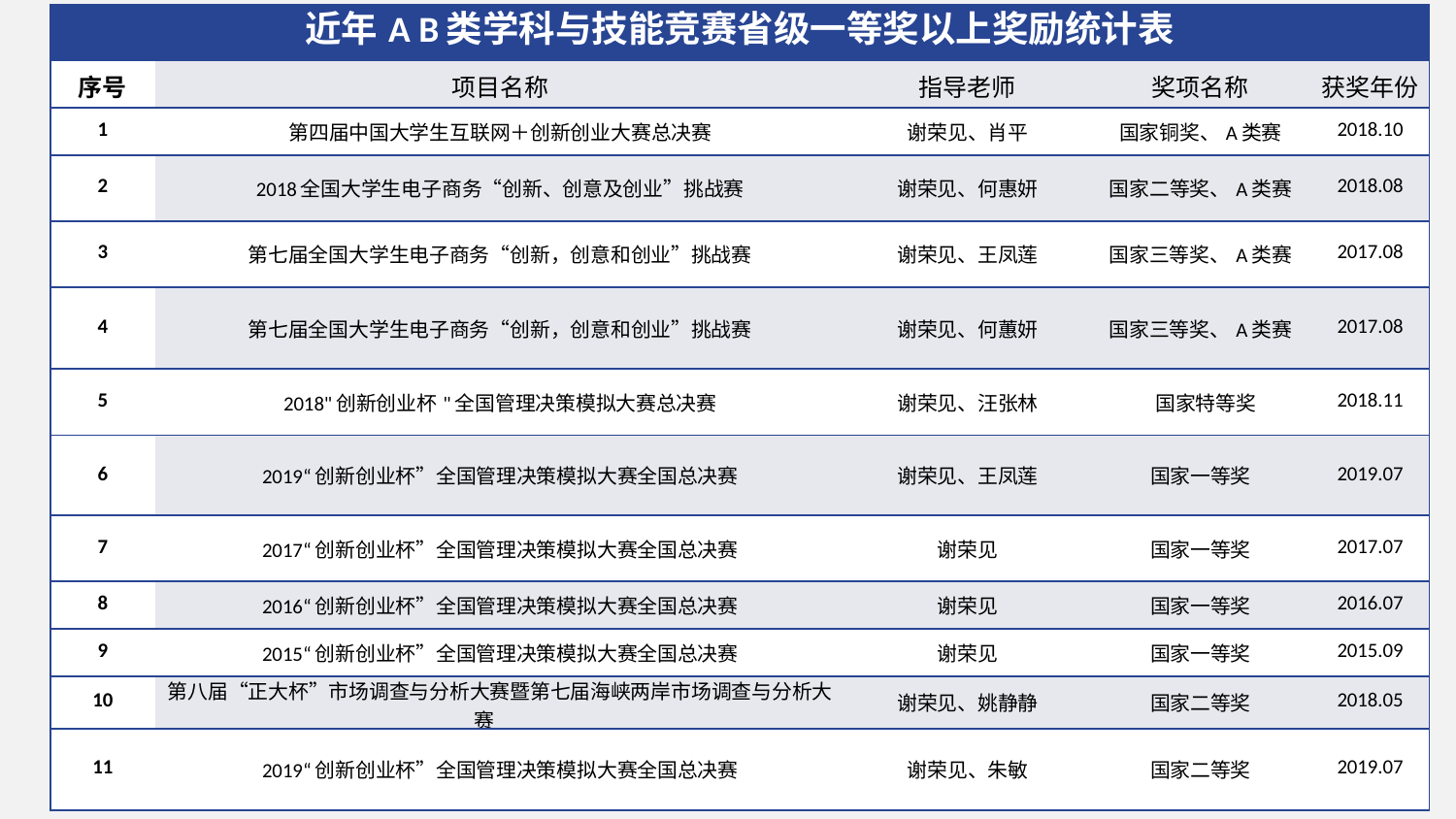

| 近年A B类学科与技能竞赛省级一等奖以上奖励统计表 |  |  |  |  |
| --- | --- | --- | --- | --- |
| 序号 | 项目名称 | 指导老师 | 奖项名称 | 获奖年份 |
| 1 | 第四届中国大学生互联网＋创新创业大赛总决赛 | 谢荣见、肖平 | 国家铜奖、A类赛 | 2018.10 |
| 2 | 2018全国大学生电子商务“创新、创意及创业”挑战赛 | 谢荣见、何惠妍 | 国家二等奖、A类赛 | 2018.08 |
| 3 | 第七届全国大学生电子商务“创新，创意和创业”挑战赛 | 谢荣见、王凤莲 | 国家三等奖、A类赛 | 2017.08 |
| 4 | 第七届全国大学生电子商务“创新，创意和创业”挑战赛 | 谢荣见、何蕙妍 | 国家三等奖、A类赛 | 2017.08 |
| 5 | 2018"创新创业杯"全国管理决策模拟大赛总决赛 | 谢荣见、汪张林 | 国家特等奖 | 2018.11 |
| 6 | 2019“创新创业杯”全国管理决策模拟大赛全国总决赛 | 谢荣见、王凤莲 | 国家一等奖 | 2019.07 |
| 7 | 2017“创新创业杯”全国管理决策模拟大赛全国总决赛 | 谢荣见 | 国家一等奖 | 2017.07 |
| 8 | 2016“创新创业杯”全国管理决策模拟大赛全国总决赛 | 谢荣见 | 国家一等奖 | 2016.07 |
| 9 | 2015“创新创业杯”全国管理决策模拟大赛全国总决赛 | 谢荣见 | 国家一等奖 | 2015.09 |
| 10 | 第八届“正大杯”市场调查与分析大赛暨第七届海峡两岸市场调查与分析大赛 | 谢荣见、姚静静 | 国家二等奖 | 2018.05 |
| 11 | 2019“创新创业杯”全国管理决策模拟大赛全国总决赛 | 谢荣见、朱敏 | 国家二等奖 | 2019.07 |

添加标题
添加标题

点击添加文本点击添加文本点击添加文本点击添加文本
点击添加文本点击添加文本点击添加文本点击添加文本
添加标题
添加标题
添加标题
点击添加文本点击添加文本点击添加文本点击添加文本
点击添加文本点击添加文本点击添加文本点击添加文本
点击添加文本点击添加文本点击添加文本点击添加文本